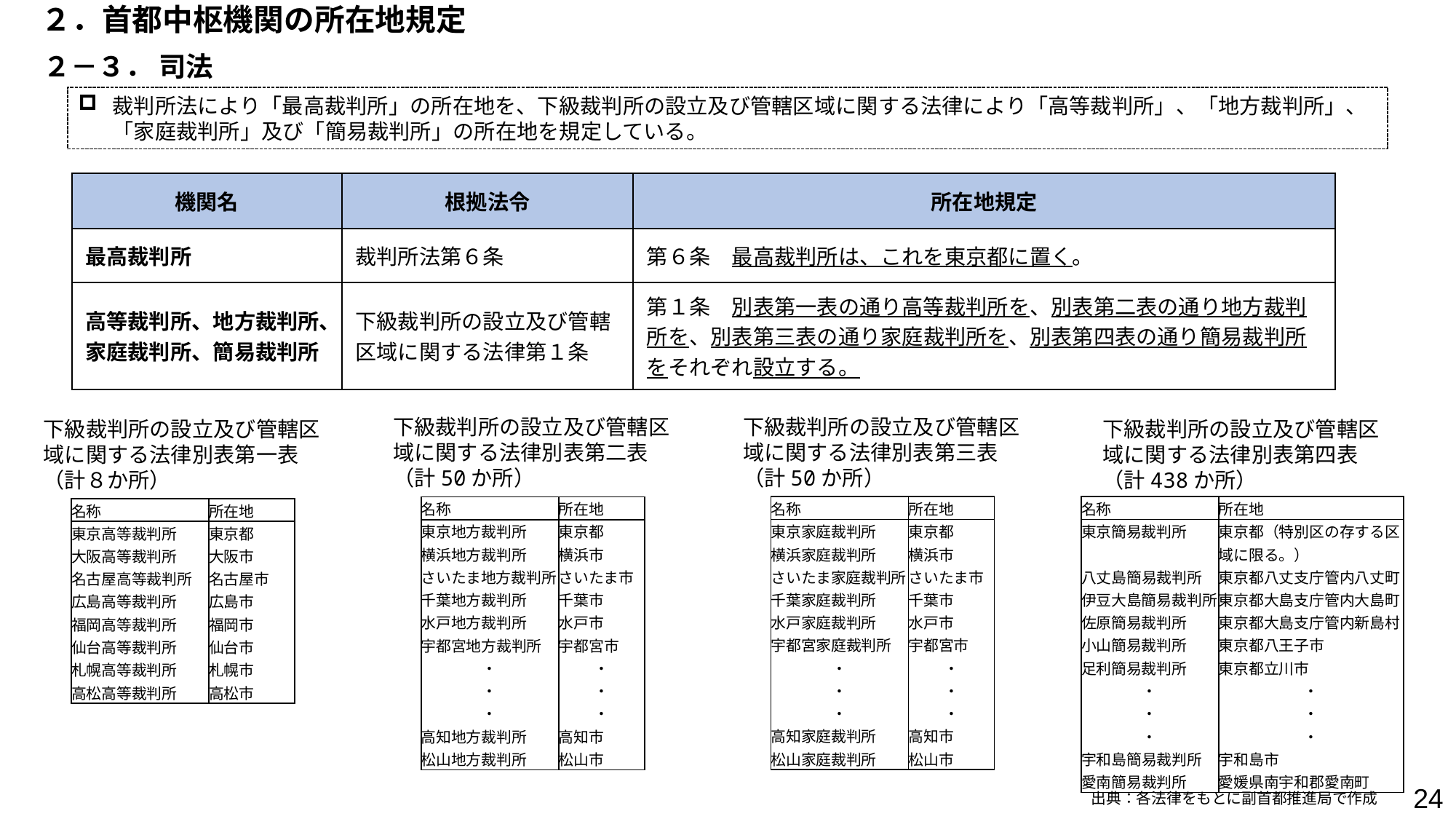

２．首都中枢機関の所在地規定
２－３． 司法
裁判所法により「最高裁判所」の所在地を、下級裁判所の設立及び管轄区域に関する法律により「高等裁判所」、「地方裁判所」、「家庭裁判所」及び「簡易裁判所」の所在地を規定している。
| 機関名 | 根拠法令 | 所在地規定 |
| --- | --- | --- |
| 最高裁判所 | 裁判所法第６条 | 第６条　最高裁判所は、これを東京都に置く。 |
| 高等裁判所、地方裁判所、家庭裁判所、簡易裁判所 | 下級裁判所の設立及び管轄区域に関する法律第１条 | 第１条　別表第一表の通り高等裁判所を、別表第二表の通り地方裁判所を、別表第三表の通り家庭裁判所を、別表第四表の通り簡易裁判所をそれぞれ設立する。 |
下級裁判所の設立及び管轄区域に関する法律別表第三表（計50か所）
下級裁判所の設立及び管轄区域に関する法律別表第二表（計50か所）
下級裁判所の設立及び管轄区域に関する法律別表第一表（計８か所）
下級裁判所の設立及び管轄区域に関する法律別表第四表（計438か所）
| 名称 | 所在地 |
| --- | --- |
| 東京家庭裁判所 横浜家庭裁判所 さいたま家庭裁判所 千葉家庭裁判所 水戸家庭裁判所 宇都宮家庭裁判所 ・ ・ ・ 高知家庭裁判所 松山家庭裁判所 | 東京都 横浜市 さいたま市 千葉市 水戸市 宇都宮市 ・ ・ ・ 高知市 松山市 |
| 名称 | 所在地 |
| --- | --- |
| 東京簡易裁判所 | 東京都（特別区の存する区域に限る。） |
| 八丈島簡易裁判所 伊豆大島簡易裁判所 佐原簡易裁判所 小山簡易裁判所 足利簡易裁判所 ・ ・ ・ 宇和島簡易裁判所 愛南簡易裁判所 | 東京都八丈支庁管内八丈町 東京都大島支庁管内大島町 東京都大島支庁管内新島村 東京都八王子市 東京都立川市 ・ ・ ・ 宇和島市 愛媛県南宇和郡愛南町 |
| 名称 | 所在地 |
| --- | --- |
| 東京地方裁判所 横浜地方裁判所 さいたま地方裁判所 千葉地方裁判所 水戸地方裁判所 宇都宮地方裁判所 ・ ・ ・ 高知地方裁判所 松山地方裁判所 | 東京都 横浜市 さいたま市 千葉市 水戸市 宇都宮市 ・ ・ ・ 高知市 松山市 |
| 名称 | 所在地 |
| --- | --- |
| 東京高等裁判所 大阪高等裁判所 名古屋高等裁判所 広島高等裁判所 福岡高等裁判所 仙台高等裁判所 札幌高等裁判所 高松高等裁判所 | 東京都 大阪市 名古屋市 広島市 福岡市 仙台市 札幌市 高松市 |
24
出典：各法律をもとに副首都推進局で作成